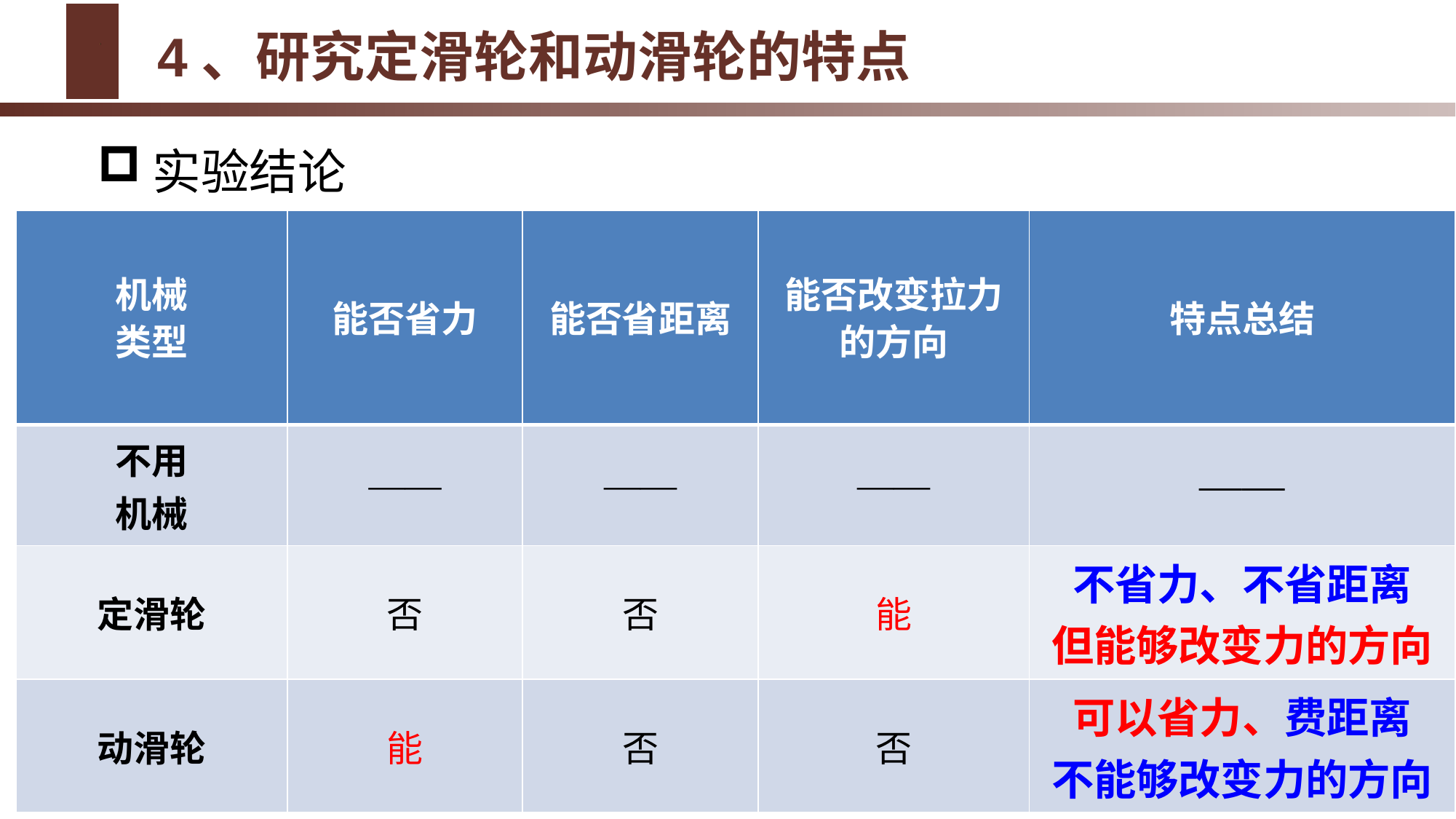

# 4、研究定滑轮和动滑轮的特点
实验结论
| 机械 类型 | 能否省力 | 能否省距离 | 能否改变拉力的方向 | 特点总结 |
| --- | --- | --- | --- | --- |
| 不用 机械 | —— | —— | —— | —— |
| 定滑轮 | 否 | 否 | 能 | 不省力、不省距离 但能够改变力的方向 |
| 动滑轮 | 能 | 否 | 否 | 可以省力、费距离 不能够改变力的方向 |